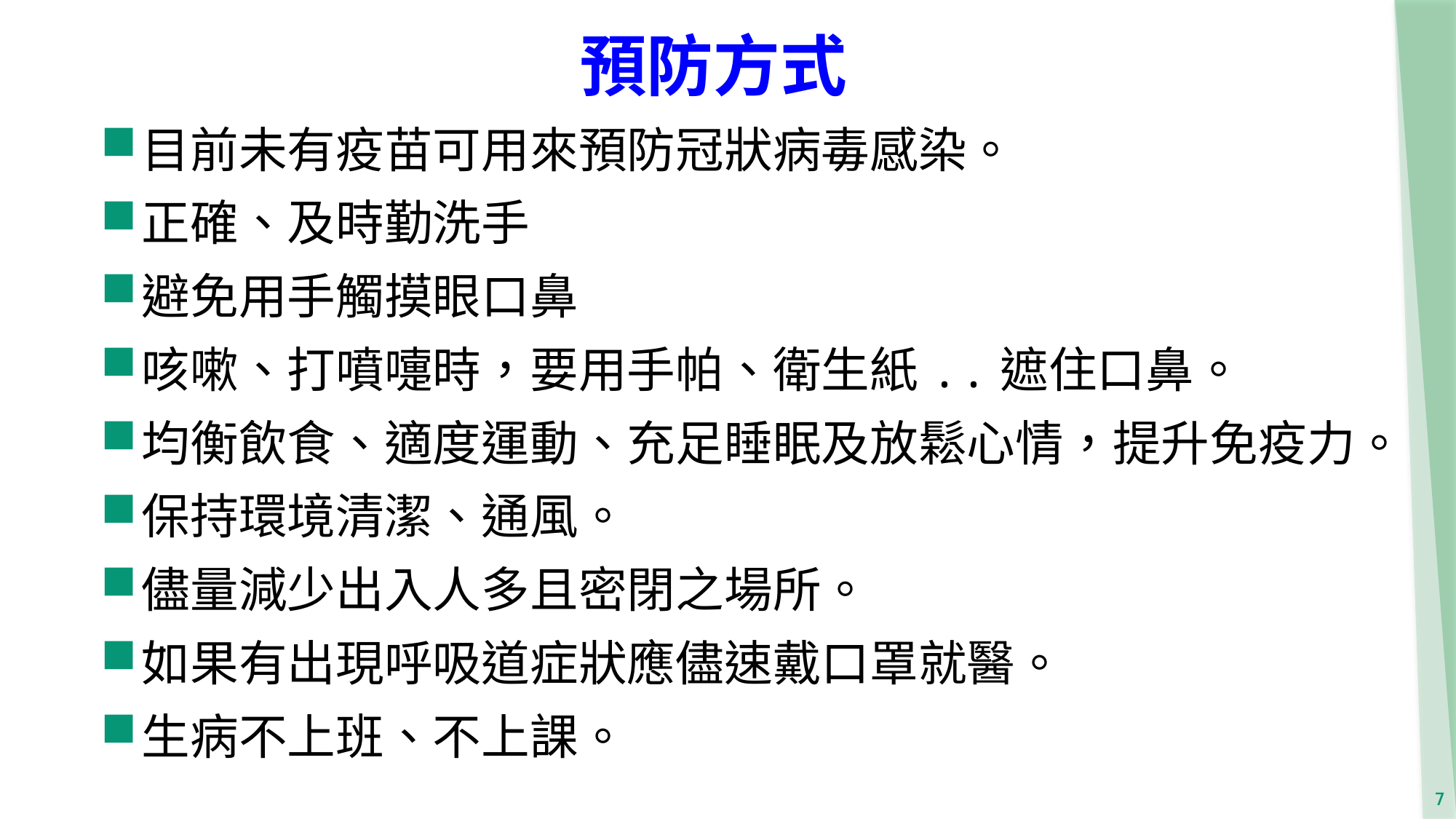

# 預防方式
目前未有疫苗可用來預防冠狀病毒感染。
正確、及時勤洗手
避免用手觸摸眼口鼻
咳嗽、打噴嚏時，要用手帕、衛生紙..遮住口鼻。
均衡飲食、適度運動、充足睡眠及放鬆心情，提升免疫力。
保持環境清潔、通風。
儘量減少出入人多且密閉之場所。
如果有出現呼吸道症狀應儘速戴口罩就醫。
生病不上班、不上課。
7